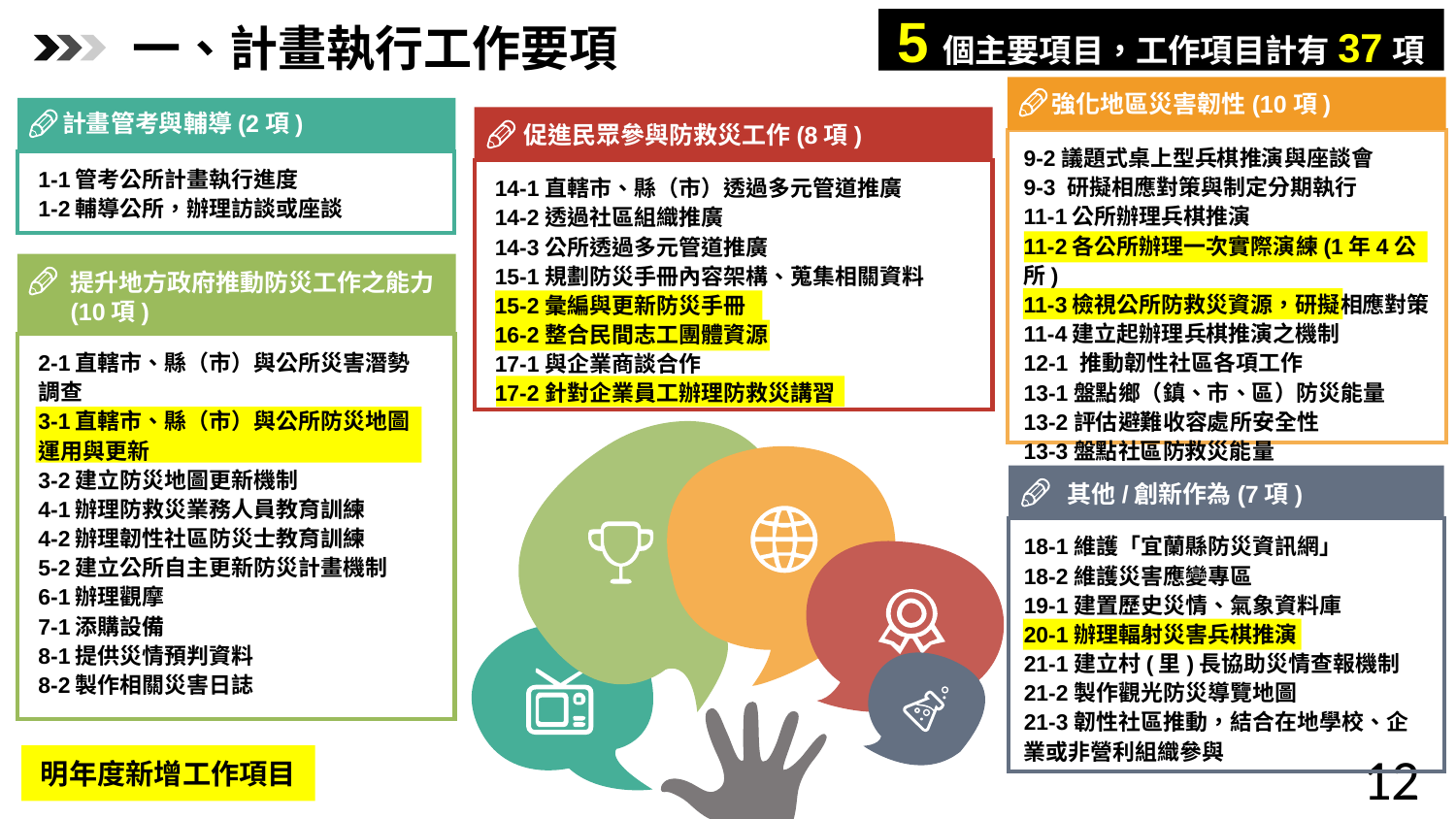

5個主要項目，工作項目計有37項
一、計畫執行工作要項

強化地區災害韌性(10項)

9-2議題式桌上型兵棋推演與座談會
9-3 研擬相應對策與制定分期執行
11-1公所辦理兵棋推演
11-2各公所辦理一次實際演練(1年4公所)
11-3檢視公所防救災資源，研擬相應對策
11-4建立起辦理兵棋推演之機制
12-1 推動韌性社區各項工作
13-1盤點鄉（鎮、市、區）防災能量
13-2評估避難收容處所安全性
13-3盤點社區防救災能量

計畫管考與輔導(2項)

1-1管考公所計畫執行進度
1-2輔導公所，辦理訪談或座談

促進民眾參與防救災工作(8項)

14-1直轄市、縣（市）透過多元管道推廣
14-2透過社區組織推廣
14-3公所透過多元管道推廣
15-1規劃防災手冊內容架構、蒐集相關資料
15-2彙編與更新防災手冊
16-2整合民間志工團體資源
17-1與企業商談合作
17-2針對企業員工辦理防救災講習

明年度新增工作項目

提升地方政府推動防災工作之能力
(10項)

2-1直轄市、縣（市）與公所災害潛勢調查
3-1直轄市、縣（市）與公所防災地圖運用與更新
3-2建立防災地圖更新機制
4-1辦理防救災業務人員教育訓練
4-2辦理韌性社區防災士教育訓練
5-2建立公所自主更新防災計畫機制
6-1辦理觀摩
7-1添購設備
8-1提供災情預判資料
8-2製作相關災害日誌

其他/創新作為(7項)

18-1維護「宜蘭縣防災資訊網」
18-2維護災害應變專區
19-1建置歷史災情、氣象資料庫
20-1辦理輻射災害兵棋推演
21-1建立村(里)長協助災情查報機制
21-2製作觀光防災導覽地圖
21-3韌性社區推動，結合在地學校、企業或非營利組織參與

12